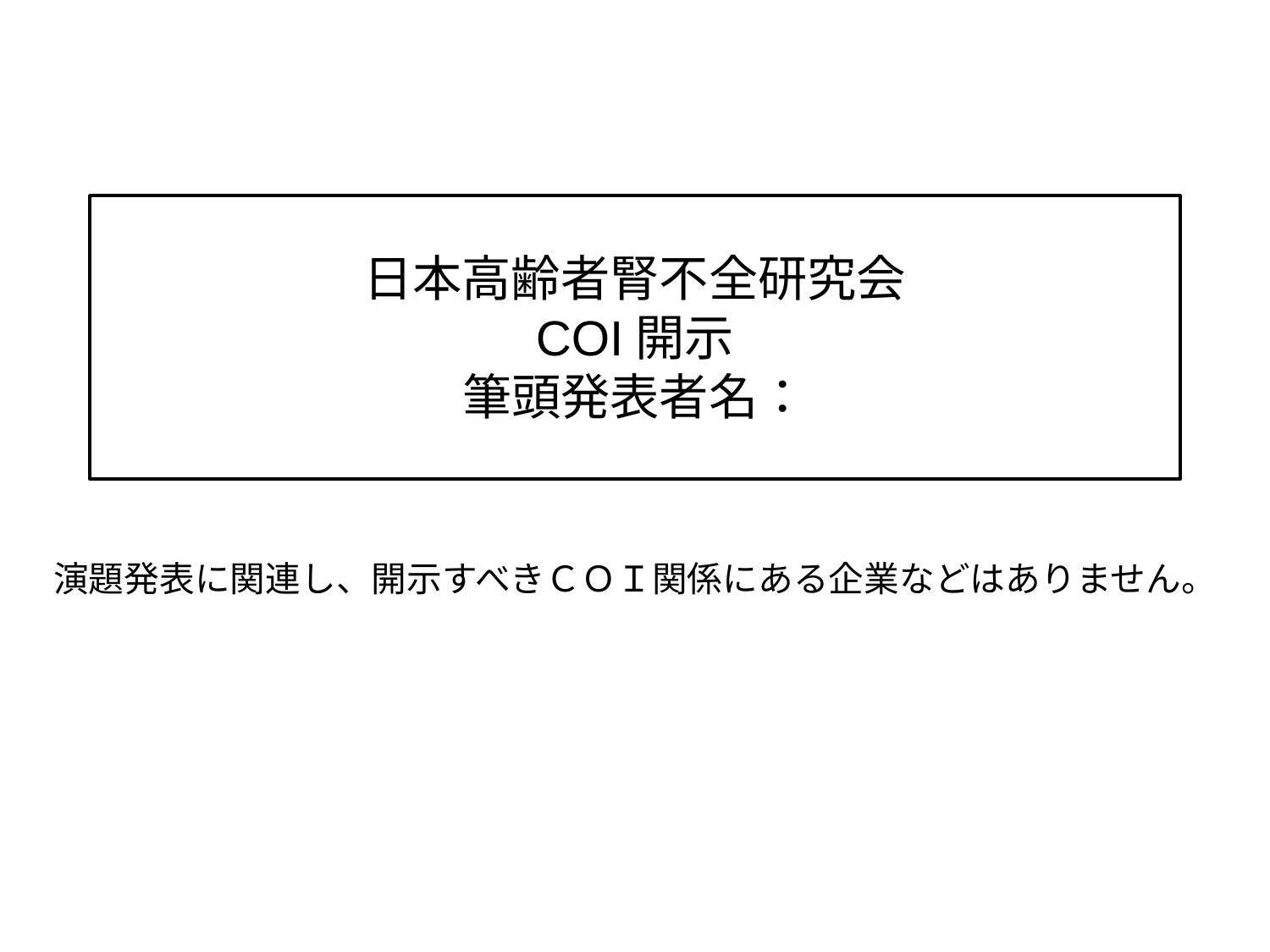

日本高齢者腎不全研究会
COI開示
筆頭発表者名：
演題発表に関連し、開示すべきＣＯＩ関係にある企業などはありません。